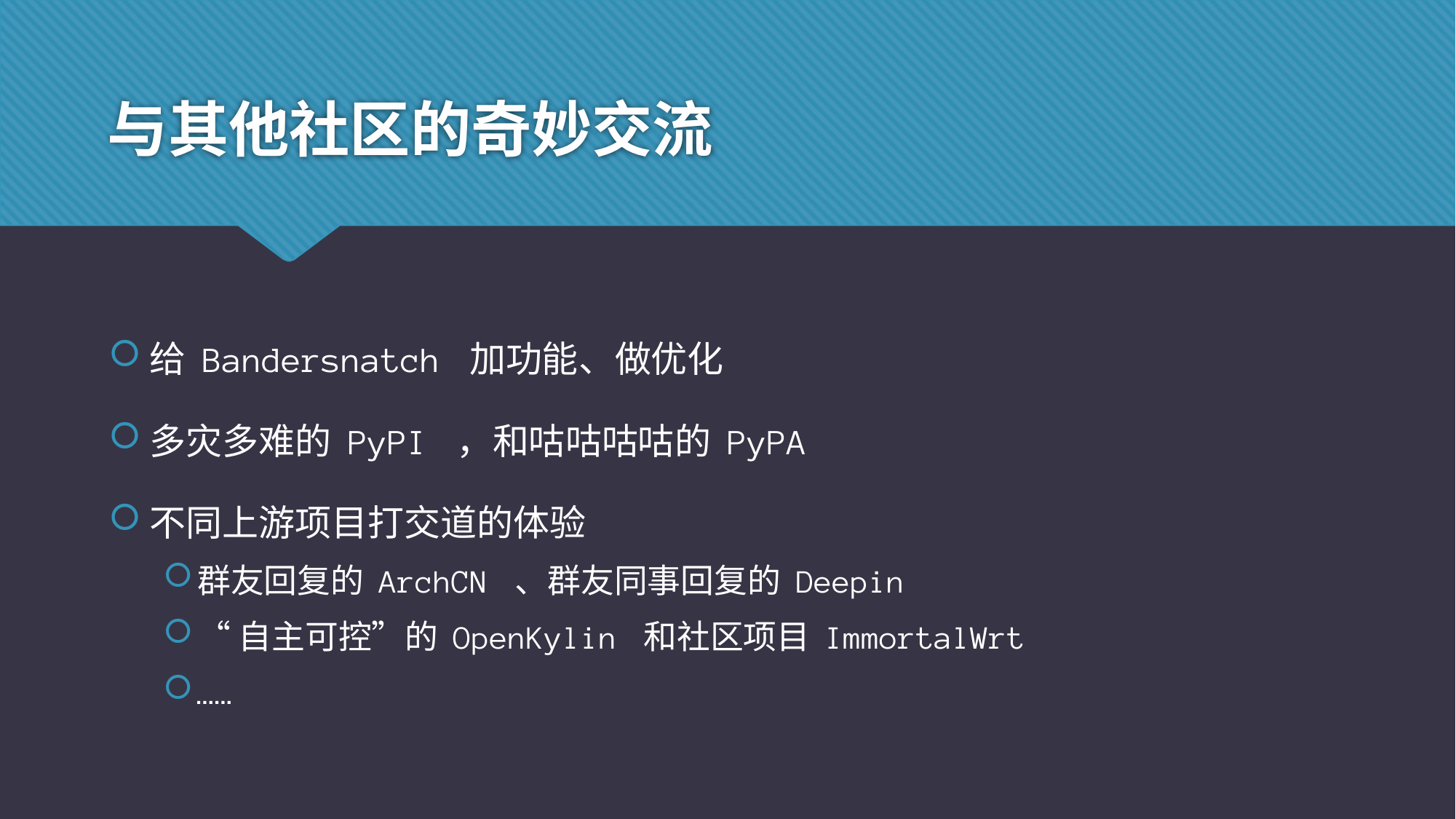

# 与其他社区的奇妙交流
给 Bandersnatch 加功能、做优化
多灾多难的 PyPI ，和咕咕咕咕的 PyPA
不同上游项目打交道的体验
群友回复的 ArchCN 、群友同事回复的 Deepin
“自主可控”的 OpenKylin 和社区项目 ImmortalWrt
……